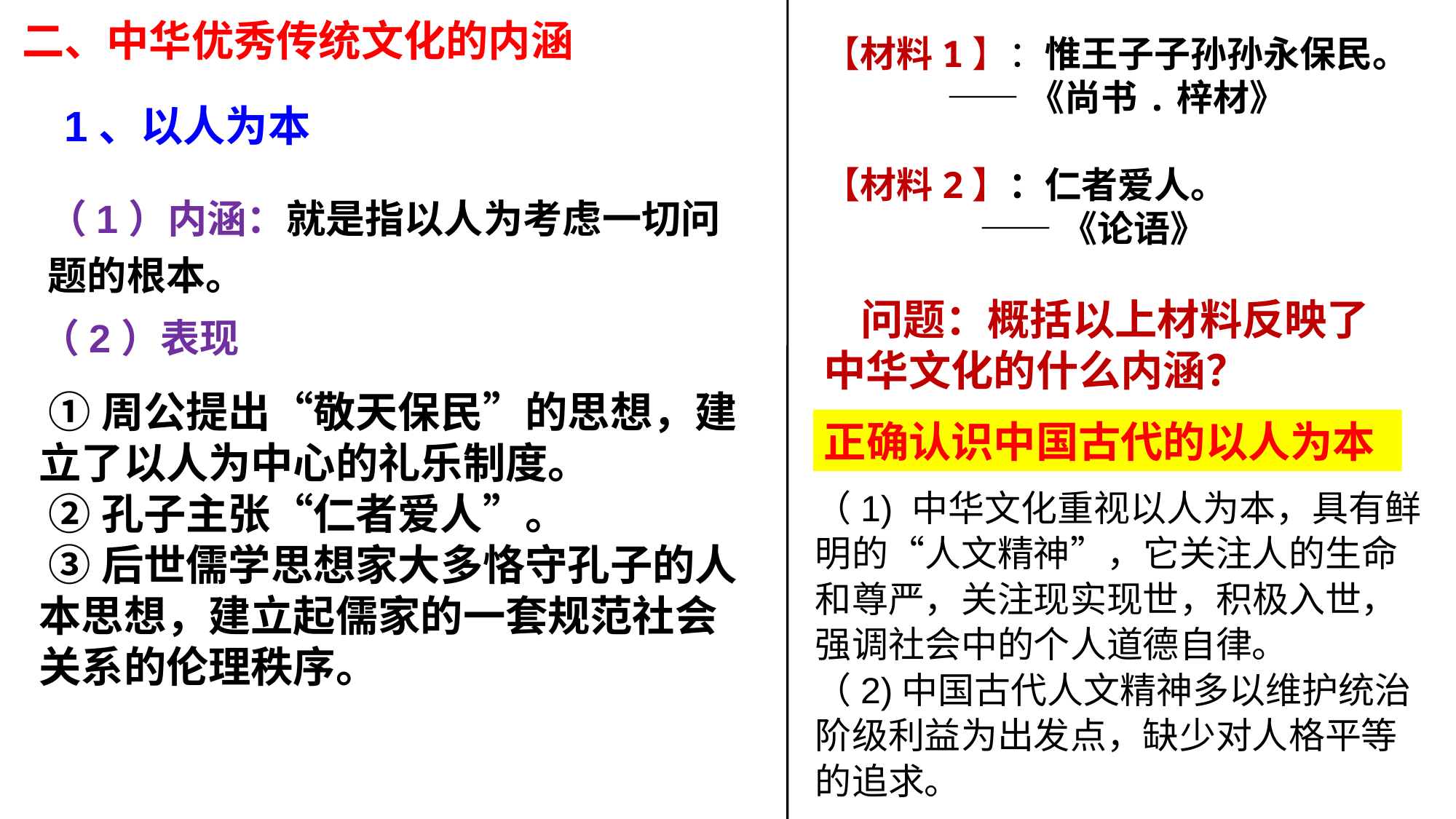

二、中华优秀传统文化的内涵
【材料1】：惟王子子孙孙永保民。
               ——《尚书.梓材》

【材料2】：仁者爱人。
                   ——《论语》

问题：概括以上材料反映了中华文化的什么内涵？
1、以人为本
（1）内涵：就是指以人为考虑一切问题的根本。
（2）表现
 ①周公提出“敬天保民”的思想，建立了以人为中心的礼乐制度。
 ②孔子主张“仁者爱人”。
 ③后世儒学思想家大多恪守孔子的人本思想，建立起儒家的一套规范社会关系的伦理秩序。
正确认识中国古代的以人为本
（1) 中华文化重视以人为本，具有鲜明的“人文精神”，它关注人的生命和尊严，关注现实现世，积极入世，强调社会中的个人道德自律。
（2)中国古代人文精神多以维护统治阶级利益为出发点，缺少对人格平等的追求。